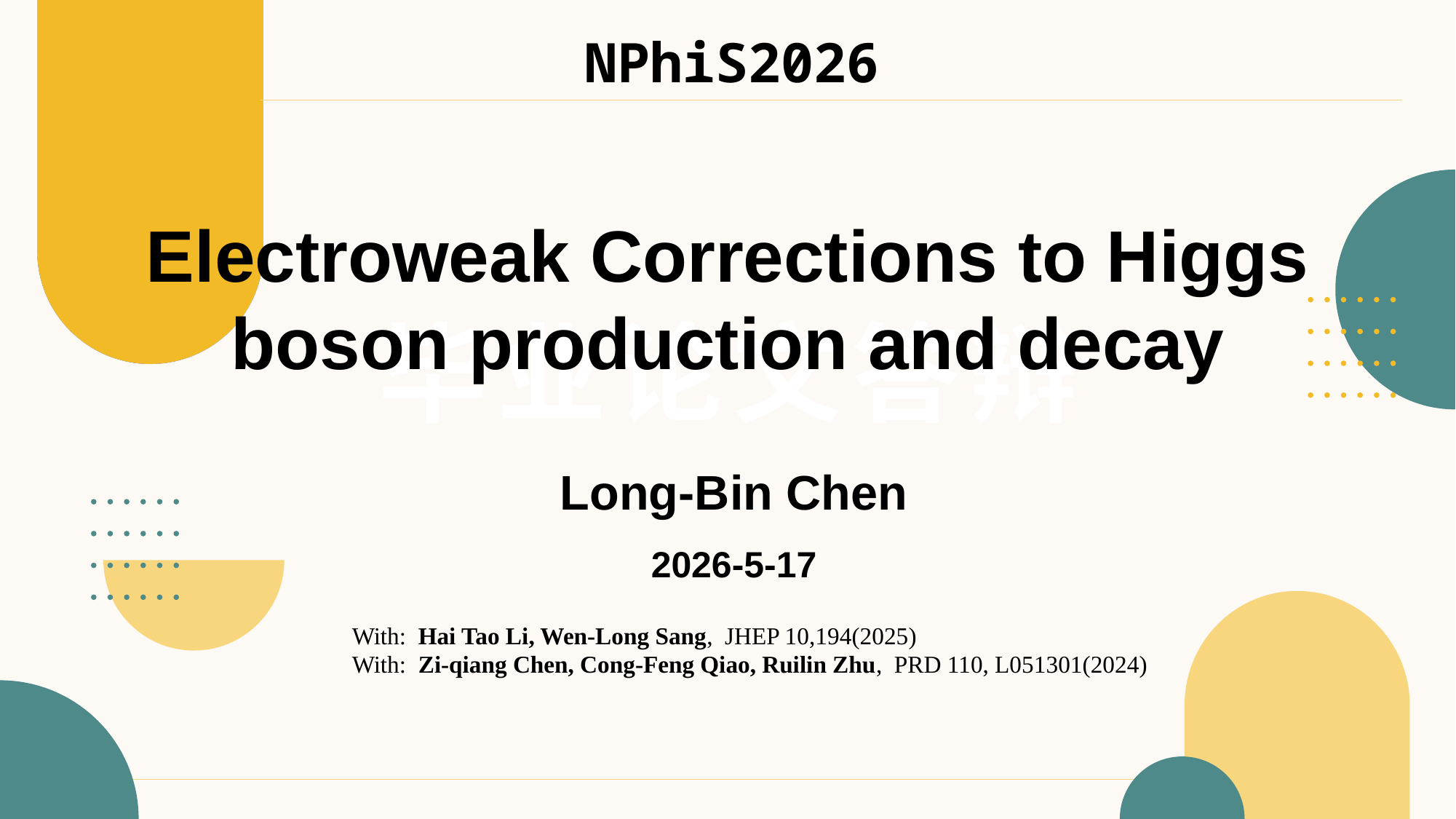

NPhiS2026
# Electroweak Corrections to Higgs boson production and decay
毕业论文答辩
Long-Bin Chen
2026-5-17

With:  Hai Tao Li, Wen-Long Sang,  JHEP 10,194(2025)
With:  Zi-qiang Chen, Cong-Feng Qiao, Ruilin Zhu,  PRD 110, L051301(2024)